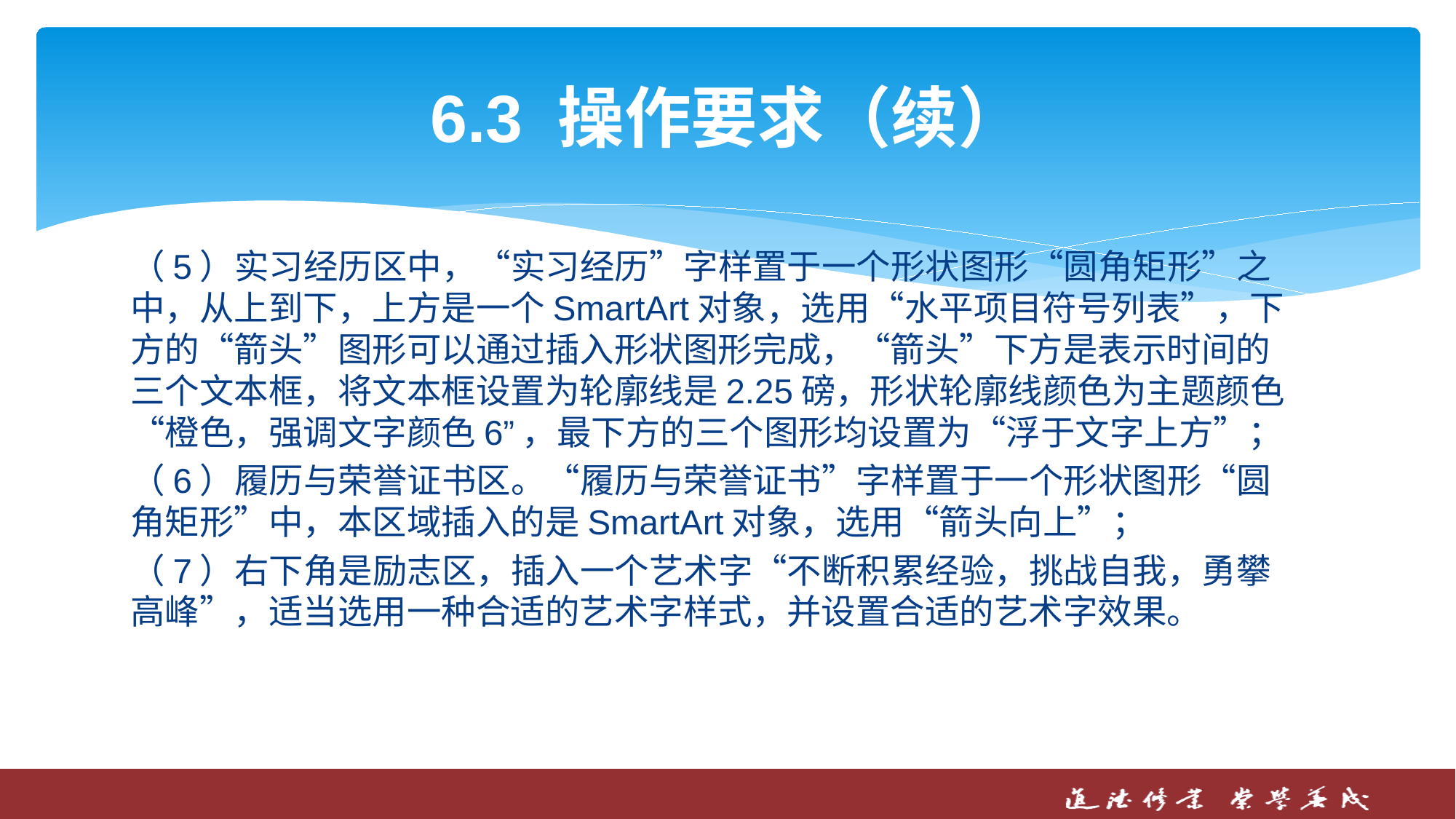

# 6.3 操作要求（续）
（5）实习经历区中，“实习经历”字样置于一个形状图形“圆角矩形”之中，从上到下，上方是一个SmartArt对象，选用“水平项目符号列表”，下方的“箭头”图形可以通过插入形状图形完成，“箭头”下方是表示时间的三个文本框，将文本框设置为轮廓线是2.25磅，形状轮廓线颜色为主题颜色“橙色，强调文字颜色6”，最下方的三个图形均设置为“浮于文字上方”；
（6）履历与荣誉证书区。“履历与荣誉证书”字样置于一个形状图形“圆角矩形”中，本区域插入的是SmartArt对象，选用“箭头向上”；
（7）右下角是励志区，插入一个艺术字“不断积累经验，挑战自我，勇攀高峰”，适当选用一种合适的艺术字样式，并设置合适的艺术字效果。